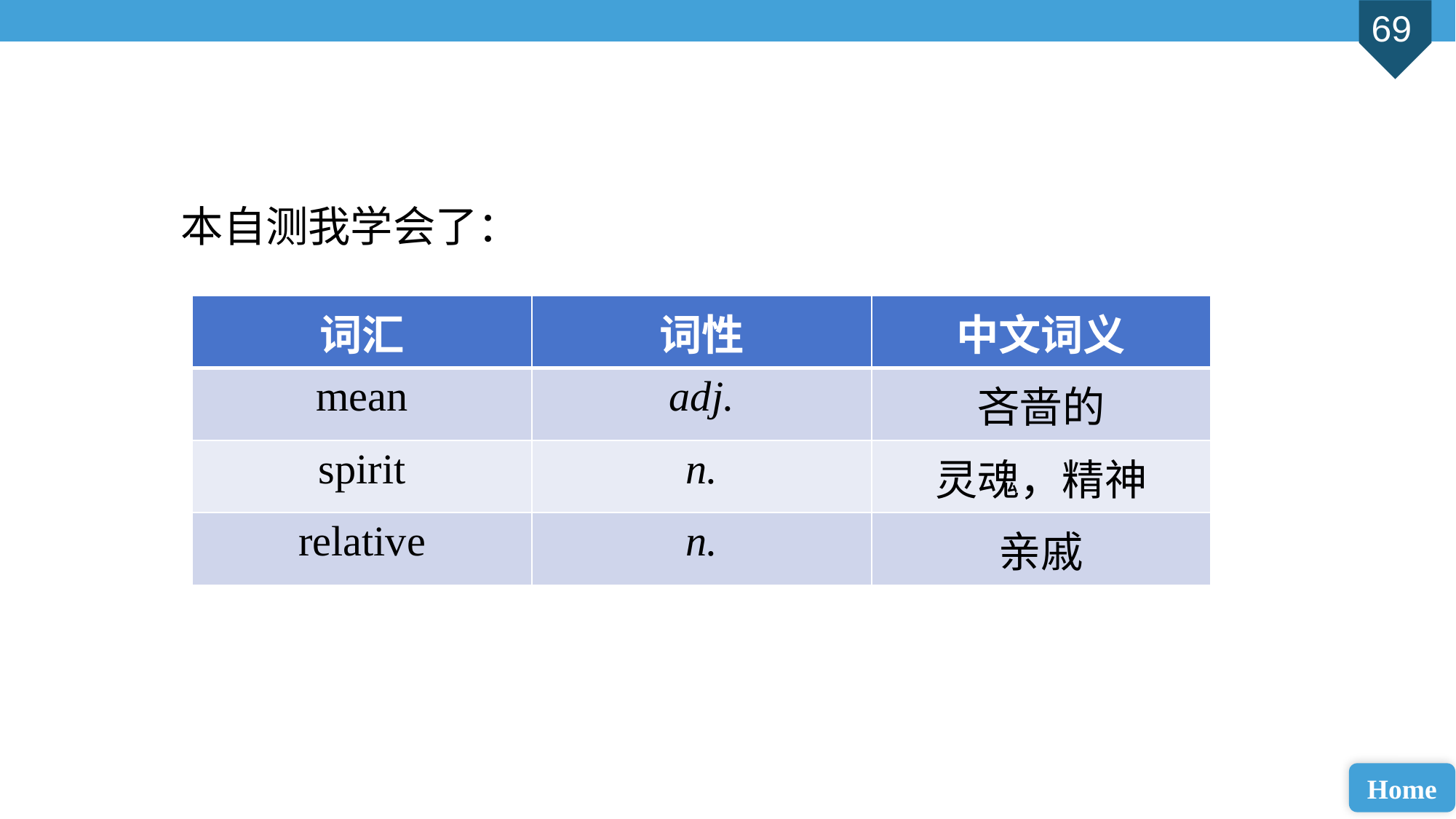

本自测我学会了：
| 词汇 | 词性 | 中文词义 |
| --- | --- | --- |
| mean | adj. | 吝啬的 |
| spirit | n. | 灵魂，精神 |
| relative | n. | 亲戚 |